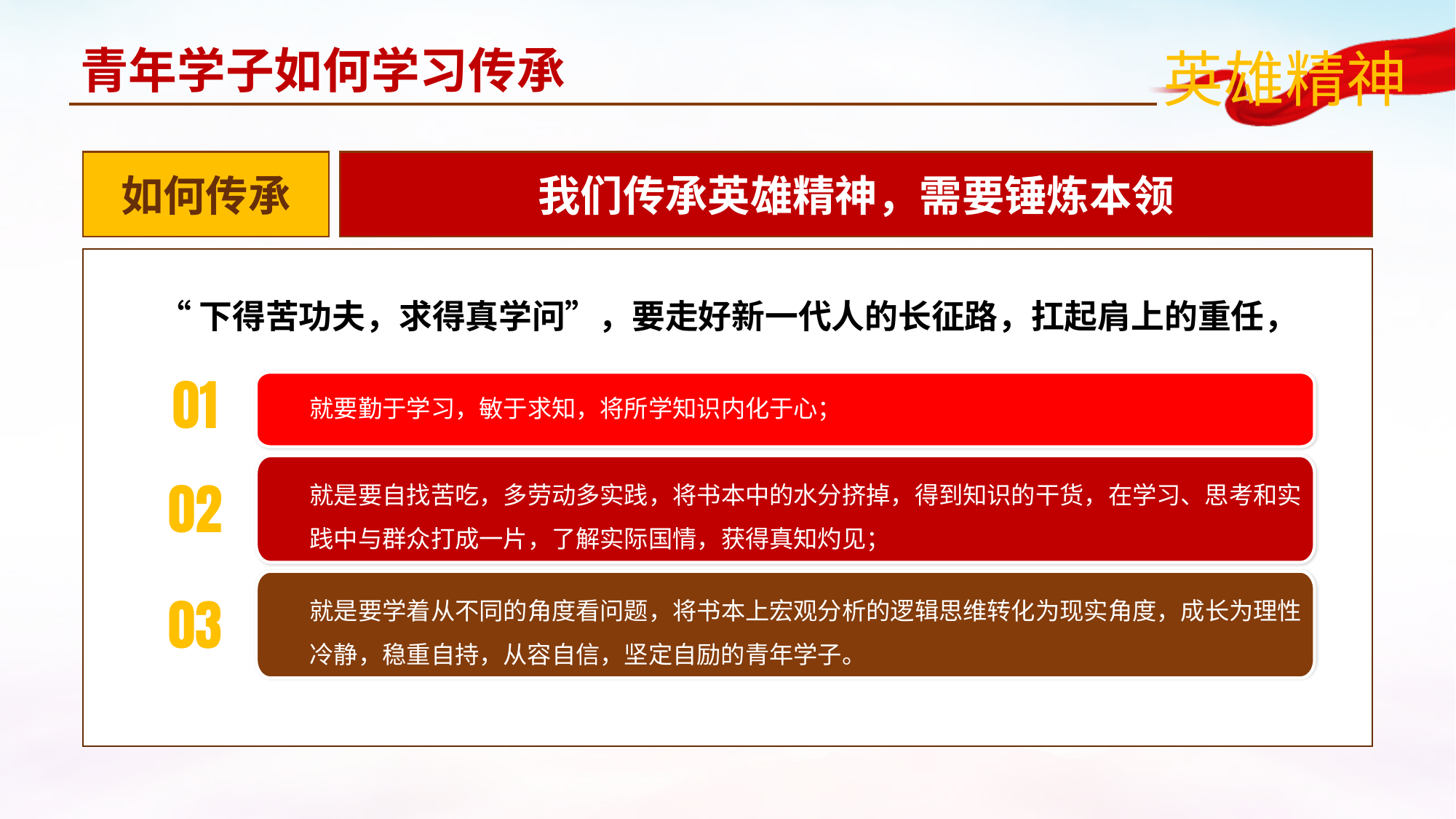

青年学子如何学习传承
如何传承
我们传承英雄精神，需要锤炼本领

“下得苦功夫，求得真学问”，要走好新一代人的长征路，扛起肩上的重任，
01
就要勤于学习，敏于求知，将所学知识内化于心；
就是要自找苦吃，多劳动多实践，将书本中的水分挤掉，得到知识的干货，在学习、思考和实践中与群众打成一片，了解实际国情，获得真知灼见；
02
就是要学着从不同的角度看问题，将书本上宏观分析的逻辑思维转化为现实角度，成长为理性冷静，稳重自持，从容自信，坚定自励的青年学子。
03